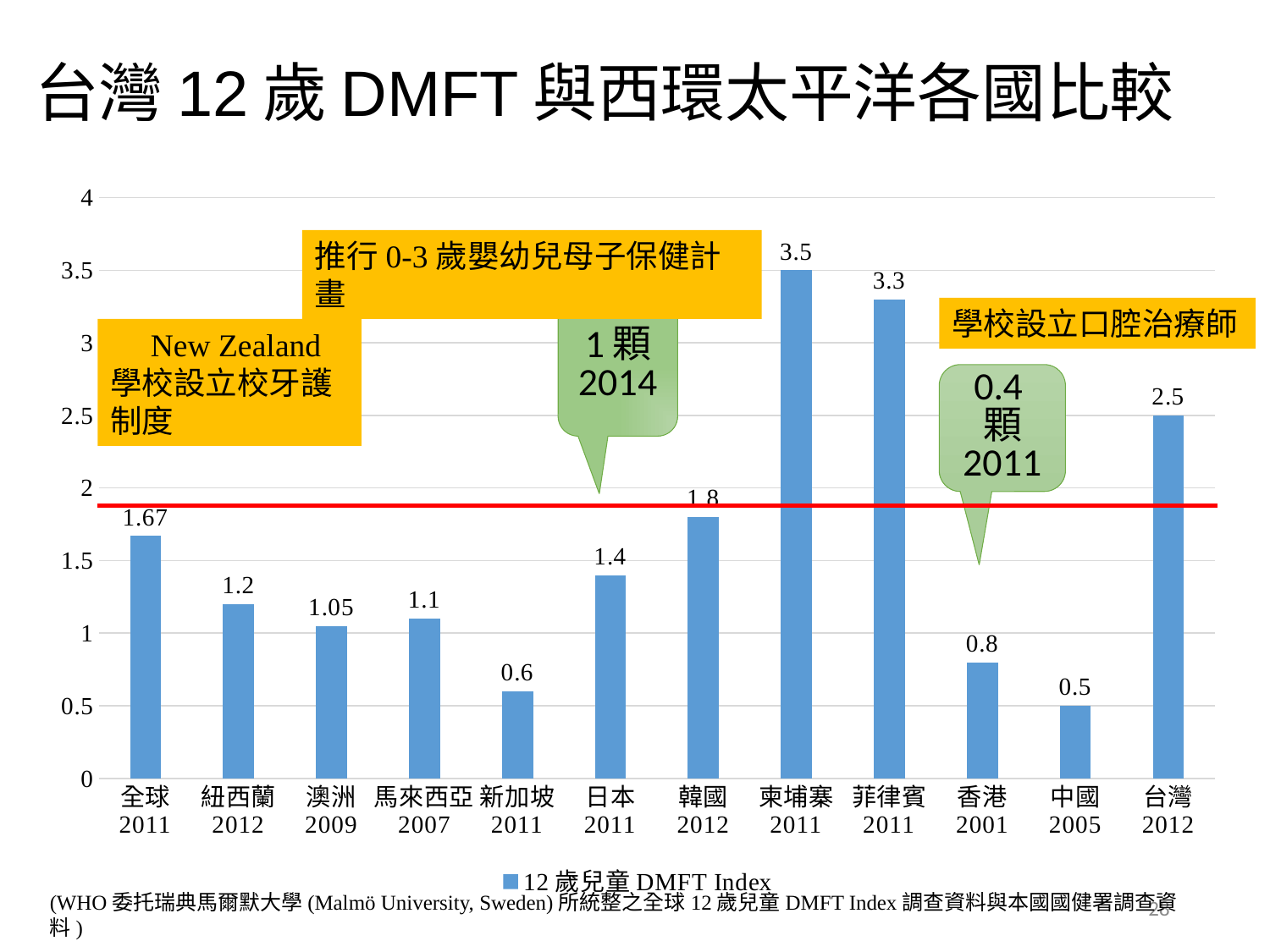

# 台灣12歲DMFT與西環太平洋各國比較

### Chart

| Category | 12歲兒童DMFT Index |
|---|---|
| 全球
2011 | 1.67 |
| 紐西蘭
2012 | 1.2 |
| 澳洲
2009 | 1.05 |
| 馬來西亞
2007 | 1.1 |
| 新加坡
2011 | 0.6 |
| 日本
2011 | 1.4 |
| 韓國
2012 | 1.8 |
| 柬埔寨
2011 | 3.5 |
| 菲律賓
2011 | 3.3 |
| 香港
2001 | 0.8 |
| 中國
2005 | 0.5 |
| 台灣
2012 | 2.5 |
推行0-3歲嬰幼兒母子保健計畫
學校設立口腔治療師
     New Zealand
學校設立校牙護制度
28
(WHO委托瑞典馬爾默大學(Malmö University, Sweden)所統整之全球12歲兒童DMFT Index調查資料與本國國健署調查資料)